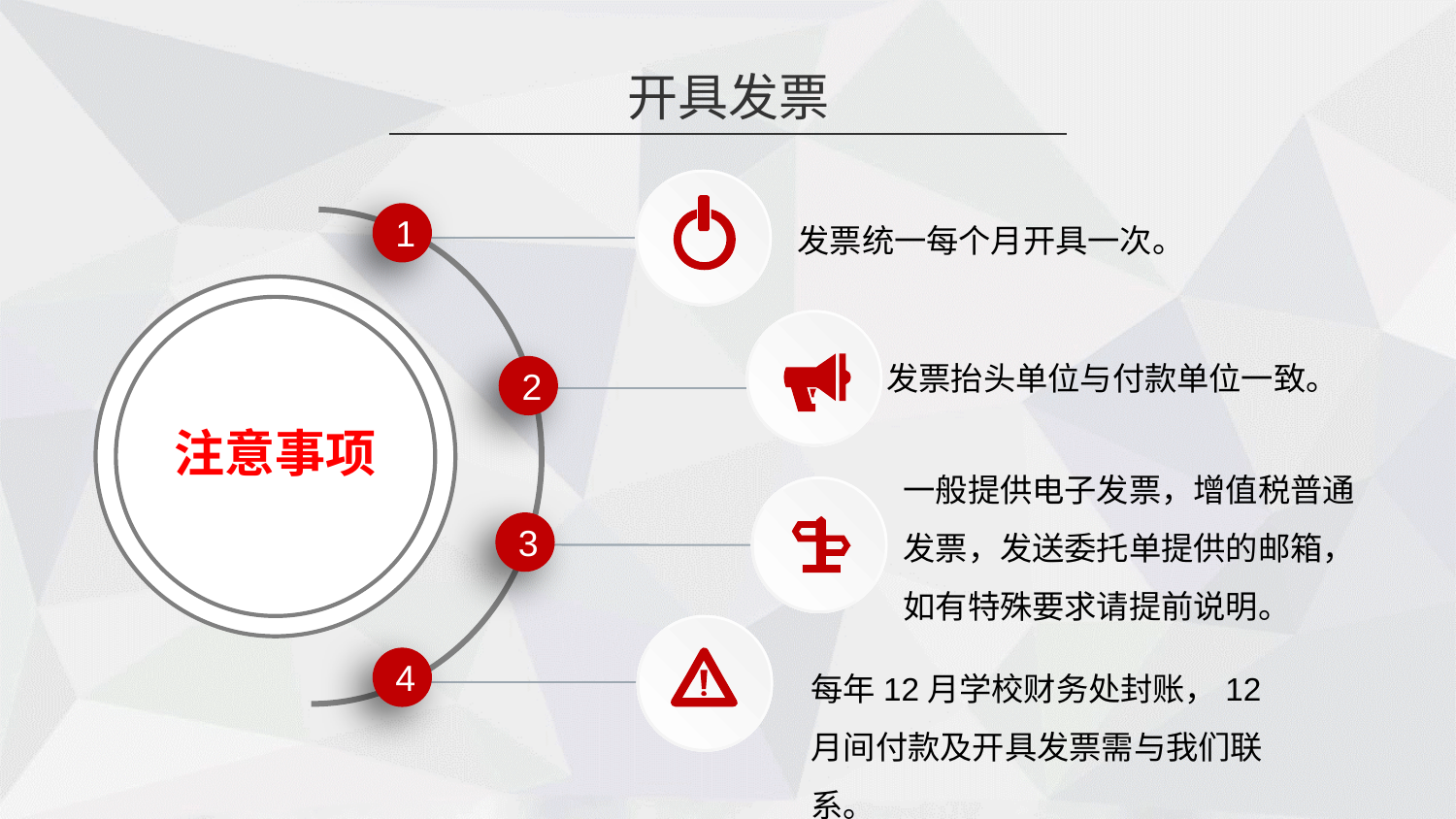

开具发票

发票统一每个月开具一次。
1

发票抬头单位与付款单位一致。
2
注意事项
一般提供电子发票，增值税普通发票，发送委托单提供的邮箱，如有特殊要求请提前说明。

3

每年12月学校财务处封账，12月间付款及开具发票需与我们联系。
4